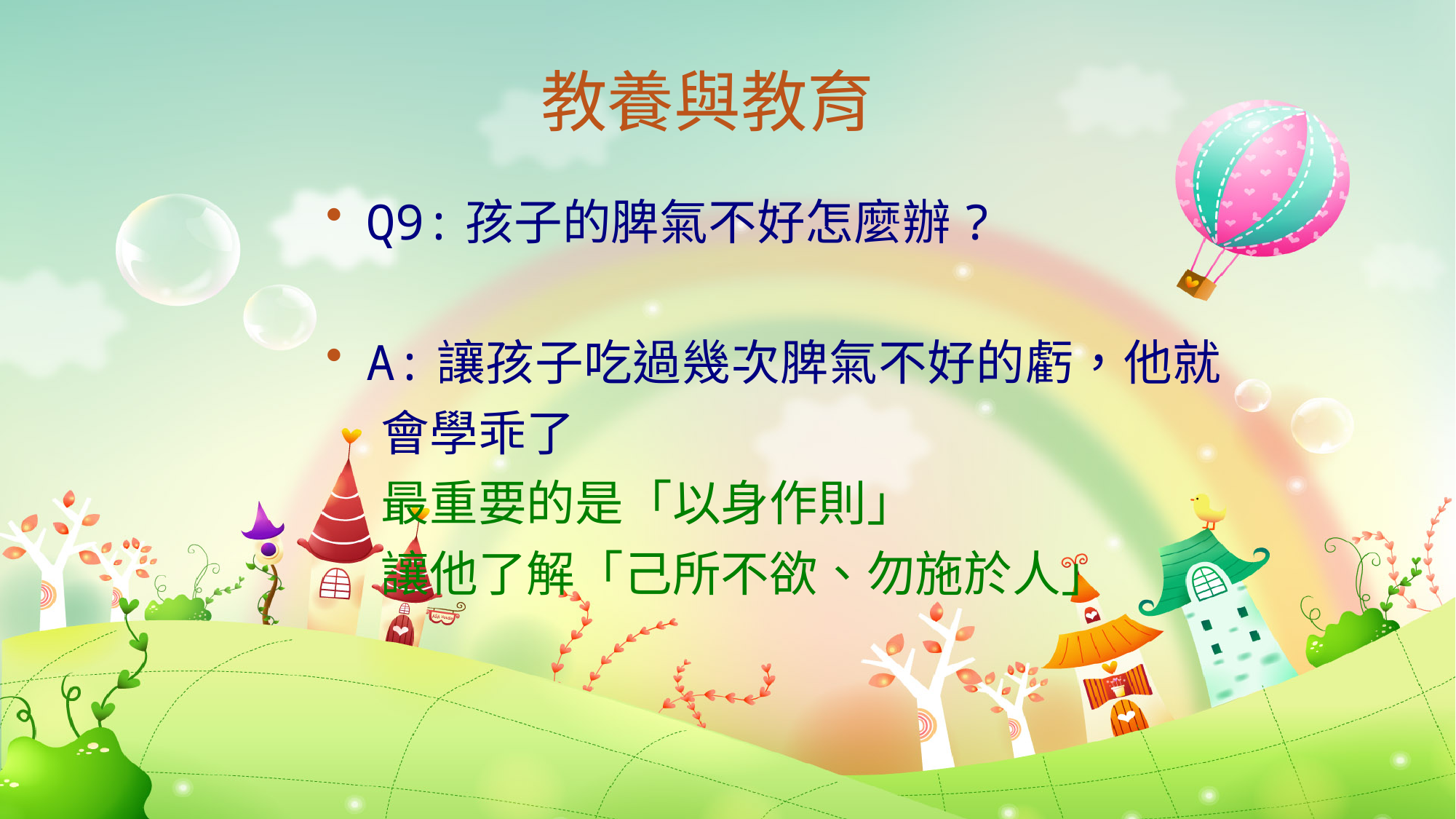

教養與教育
Q9:孩子的脾氣不好怎麼辦?

A:讓孩子吃過幾次脾氣不好的虧，他就
    會學乖了
    最重要的是「以身作則」
    讓他了解「己所不欲、勿施於人」